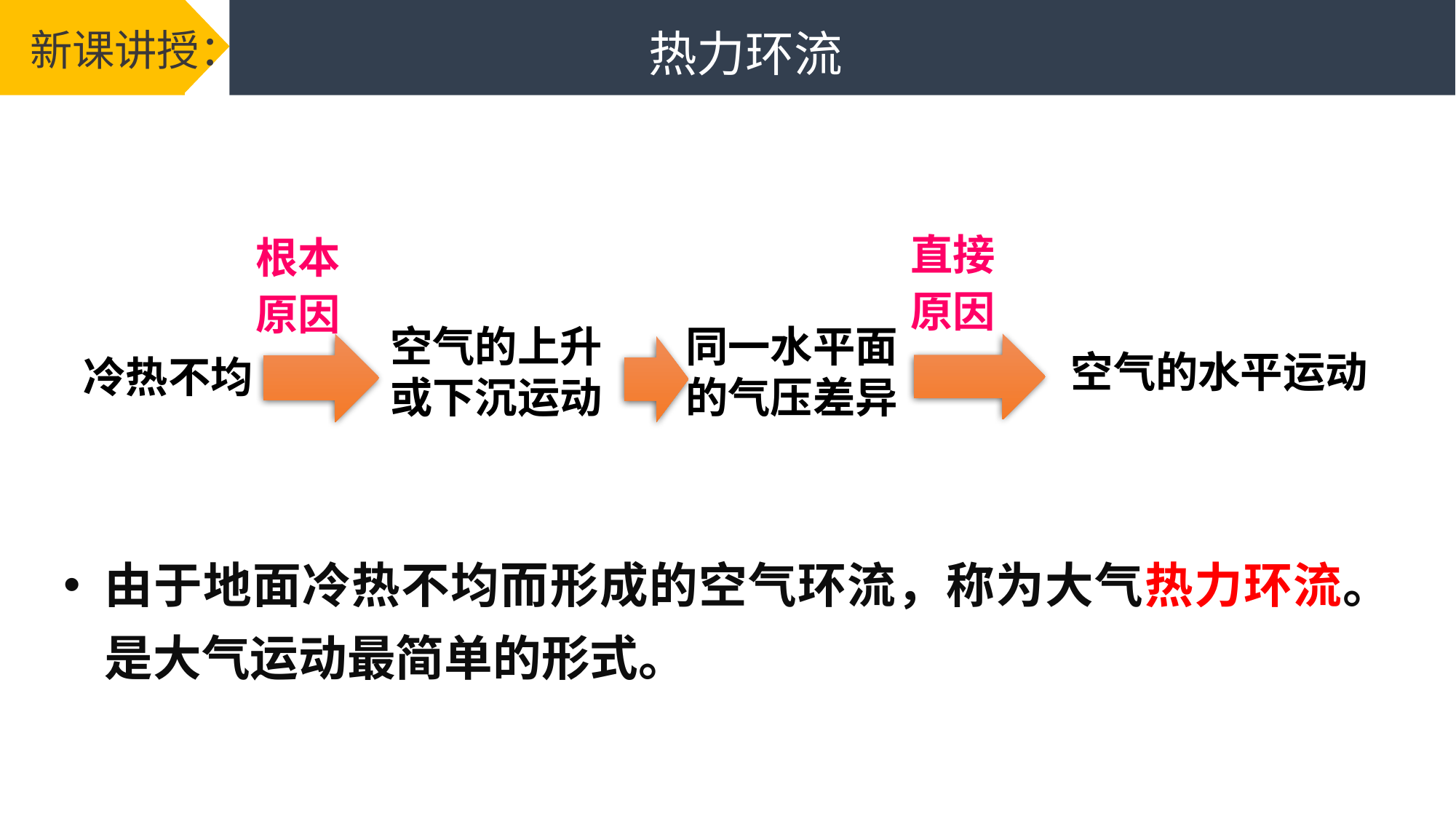

新课讲授：

热力环流
直接
原因
根本
原因
空气的上升或下沉运动
同一水平面的气压差异

空气的水平运动
冷热不均
由于地面冷热不均而形成的空气环流，称为大气热力环流。是大气运动最简单的形式。